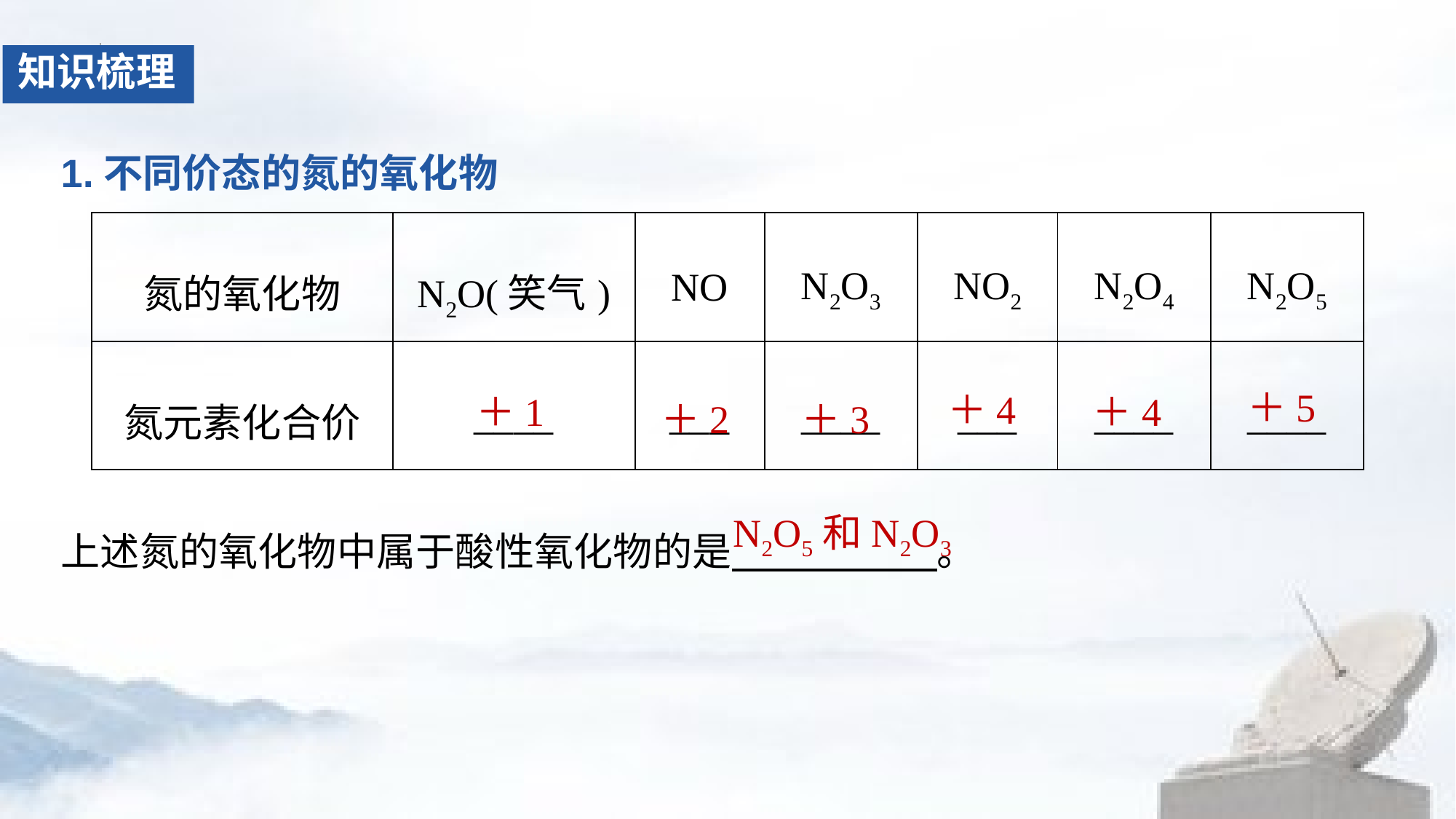

知识梳理

1.不同价态的氮的氧化物
| 氮的氧化物 | N2O(笑气) | NO | N2O3 | NO2 | N2O4 | N2O5 |
| --- | --- | --- | --- | --- | --- | --- |
| 氮元素化合价 | \_\_\_\_ | \_\_\_ | \_\_\_\_ | \_\_\_ | \_\_\_\_ | \_\_\_\_ |
＋2
＋3
＋5
＋4
＋1
＋4
上述氮的氧化物中属于酸性氧化物的是                       。
N2O5和N2O3